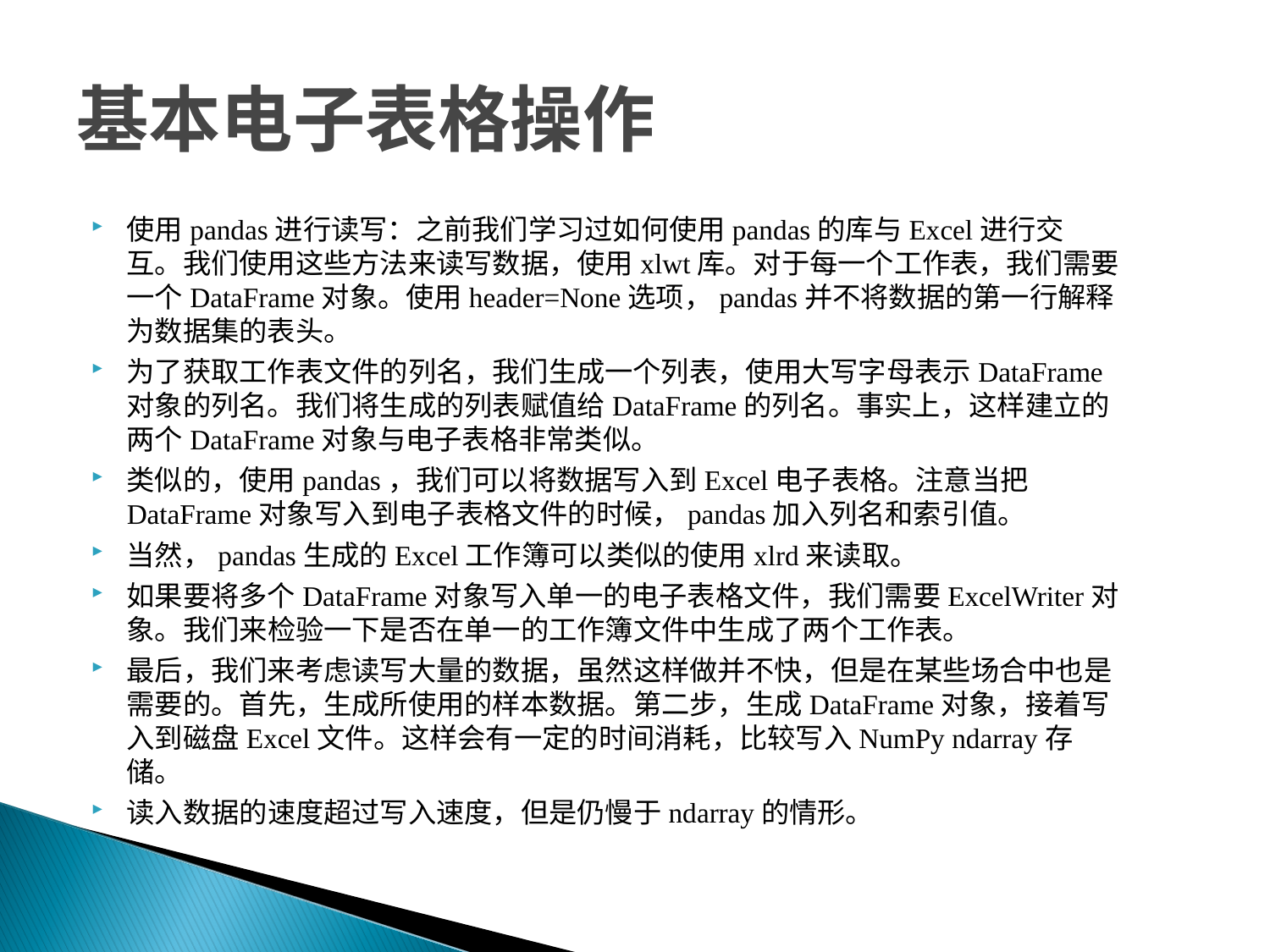

# 基本电子表格操作
使用pandas进行读写：之前我们学习过如何使用pandas的库与Excel进行交互。我们使用这些方法来读写数据，使用xlwt库。对于每一个工作表，我们需要一个DataFrame对象。使用header=None选项，pandas并不将数据的第一行解释为数据集的表头。
为了获取工作表文件的列名，我们生成一个列表，使用大写字母表示DataFrame对象的列名。我们将生成的列表赋值给DataFrame的列名。事实上，这样建立的两个DataFrame对象与电子表格非常类似。
类似的，使用pandas，我们可以将数据写入到Excel电子表格。注意当把DataFrame对象写入到电子表格文件的时候，pandas加入列名和索引值。
当然，pandas生成的Excel工作簿可以类似的使用xlrd来读取。
如果要将多个DataFrame对象写入单一的电子表格文件，我们需要ExcelWriter对象。我们来检验一下是否在单一的工作簿文件中生成了两个工作表。
最后，我们来考虑读写大量的数据，虽然这样做并不快，但是在某些场合中也是需要的。首先，生成所使用的样本数据。第二步，生成DataFrame对象，接着写入到磁盘Excel文件。这样会有一定的时间消耗，比较写入NumPy ndarray存储。
读入数据的速度超过写入速度，但是仍慢于ndarray的情形。